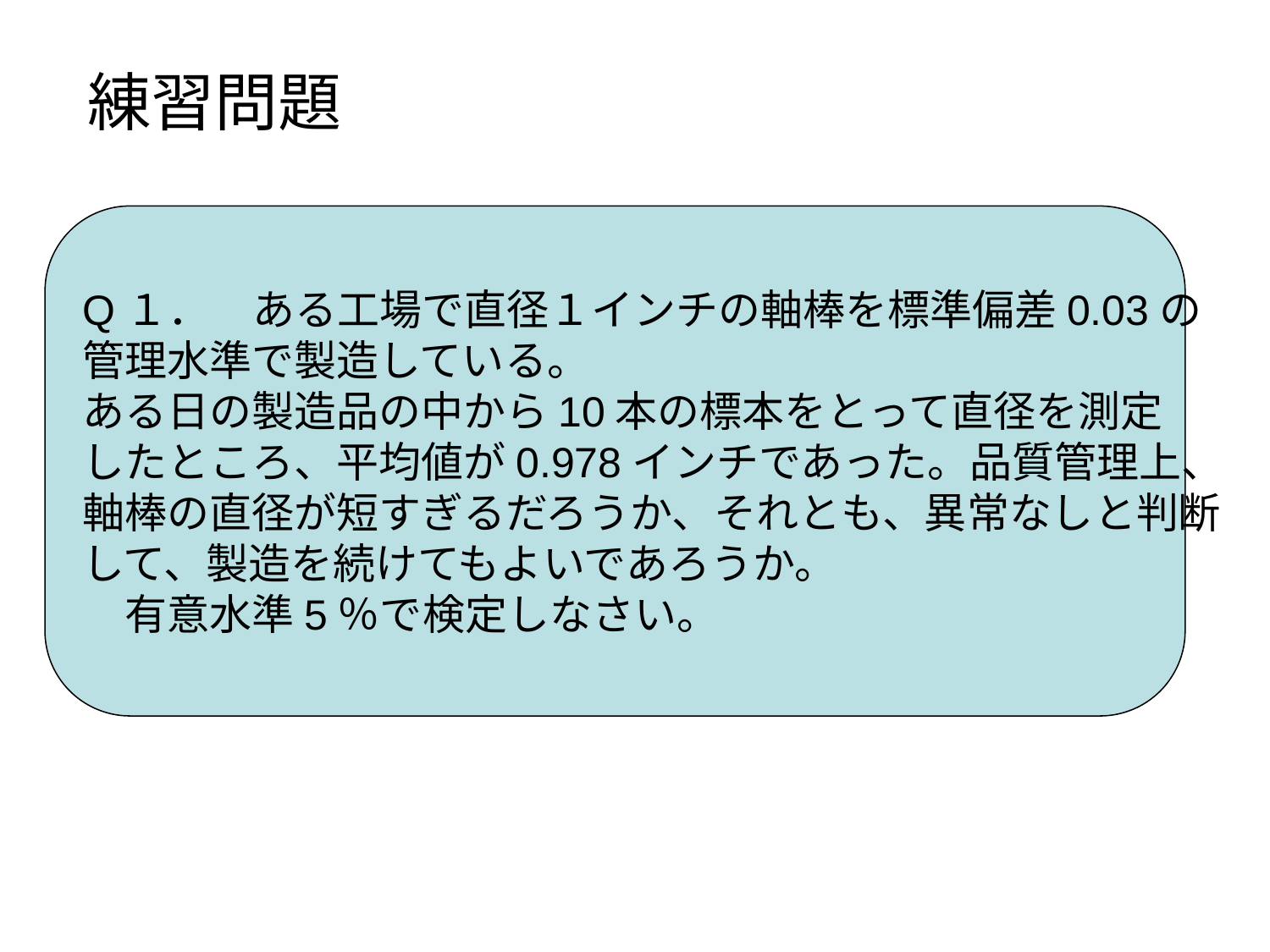

練習問題
Q１．　ある工場で直径１インチの軸棒を標準偏差0.03の
管理水準で製造している。
ある日の製造品の中から10本の標本をとって直径を測定
したところ、平均値が0.978インチであった。品質管理上、
軸棒の直径が短すぎるだろうか、それとも、異常なしと判断
して、製造を続けてもよいであろうか。
　有意水準5％で検定しなさい。